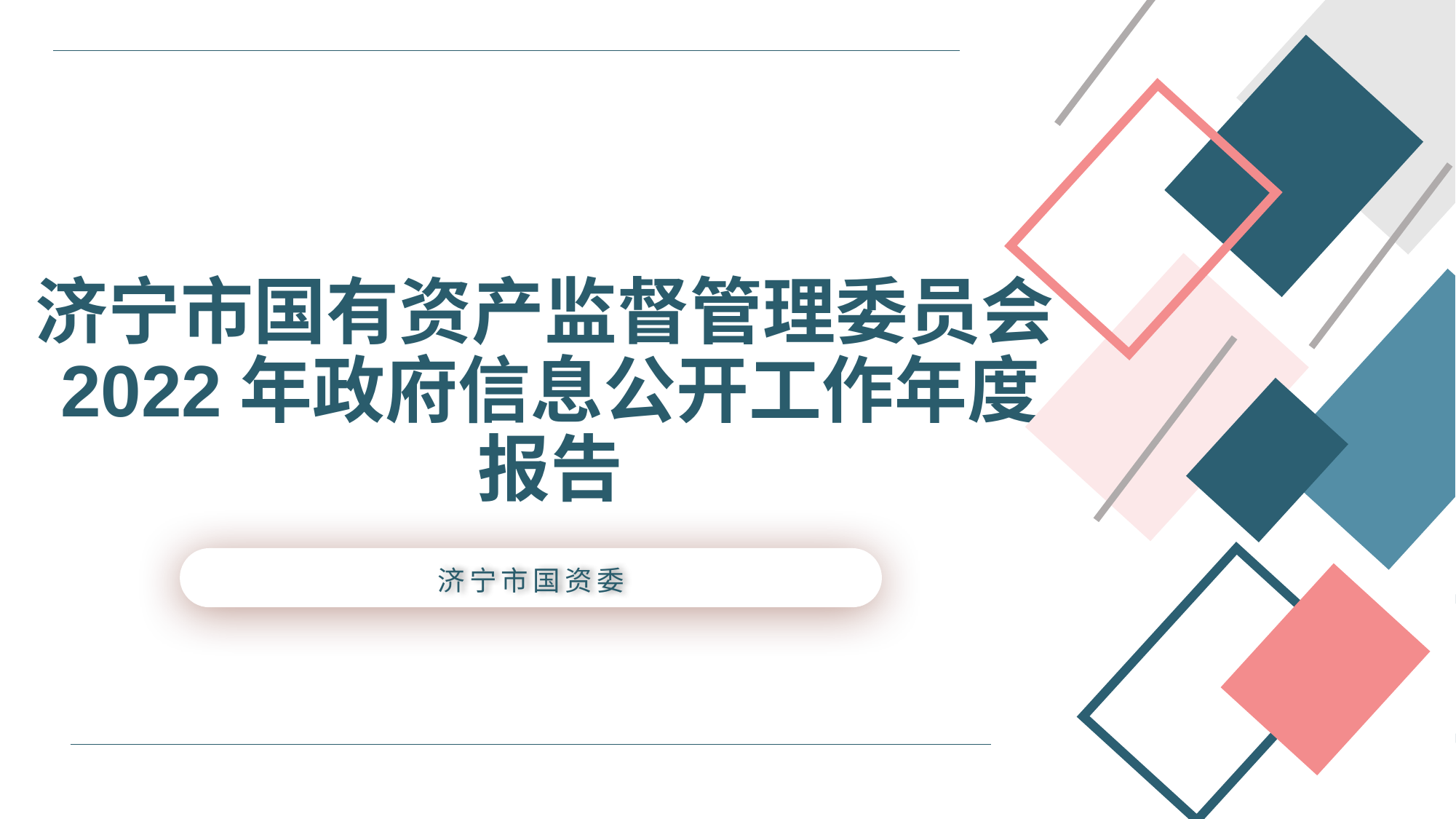

济宁市国有资产监督管理委员会2022年政府信息公开工作年度报告

济宁市国资委

8435759